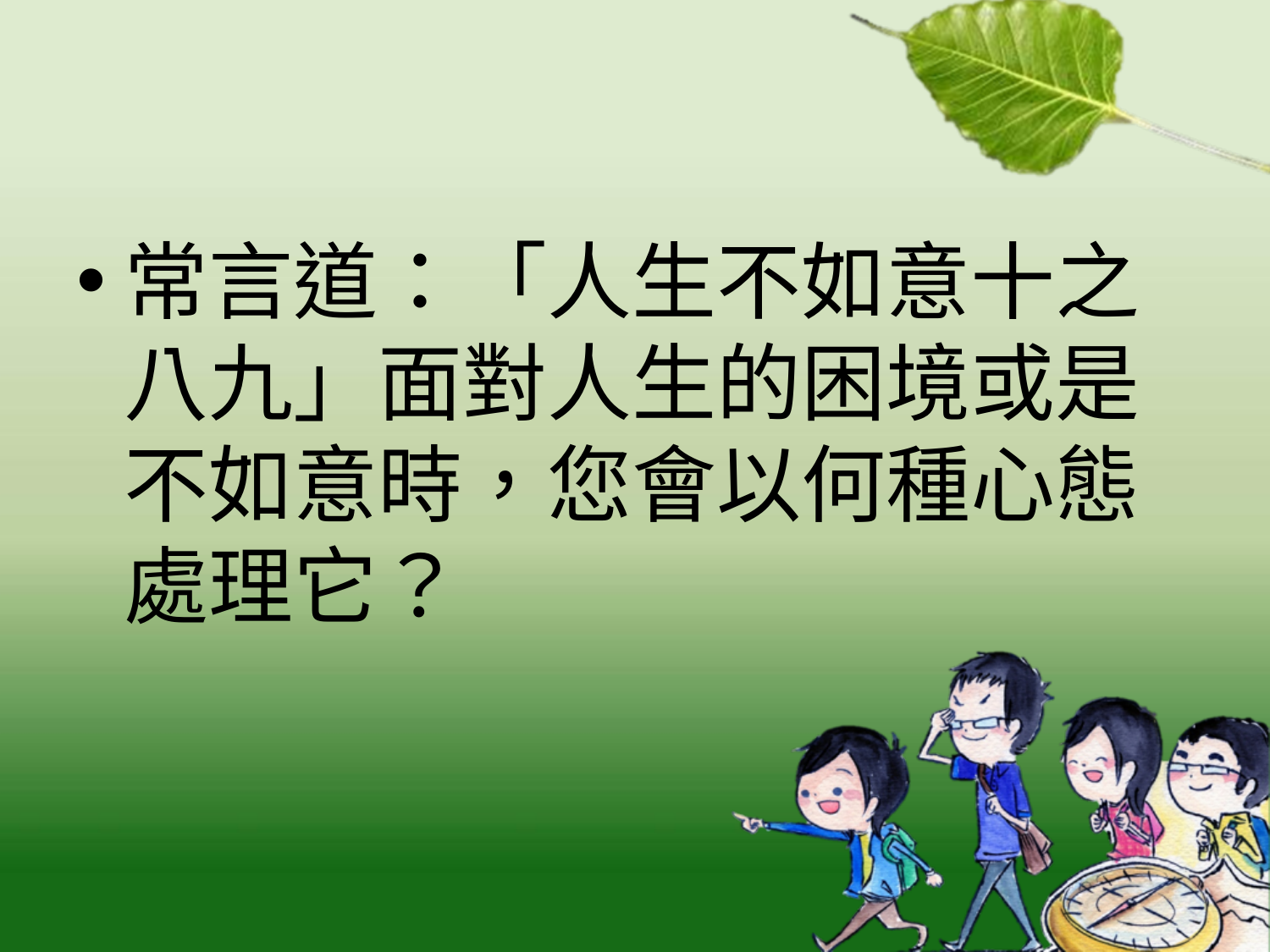

#
常言道：「人生不如意十之八九」面對人生的困境或是不如意時，您會以何種心態處理它？